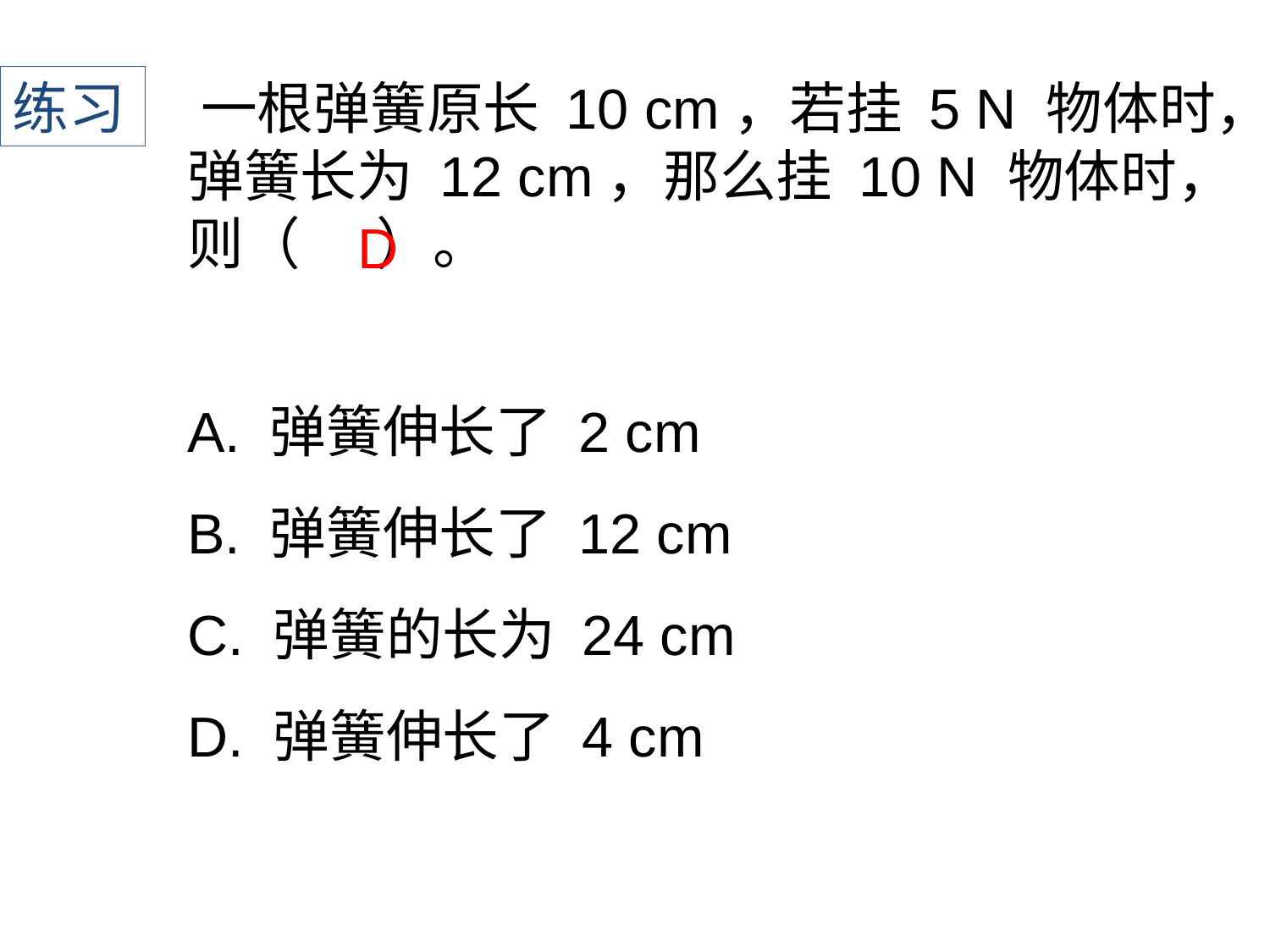

练习
﻿一根弹簧原长 10 cm，若挂 5 N 物体时，弹簧长为 12 cm，那么挂 10 N 物体时，则（      ）。
D
A. 弹簧伸长了 2 cm
B. 弹簧伸长了 12 cm
C. 弹簧的长为 24 cm
D. 弹簧伸长了 4 cm